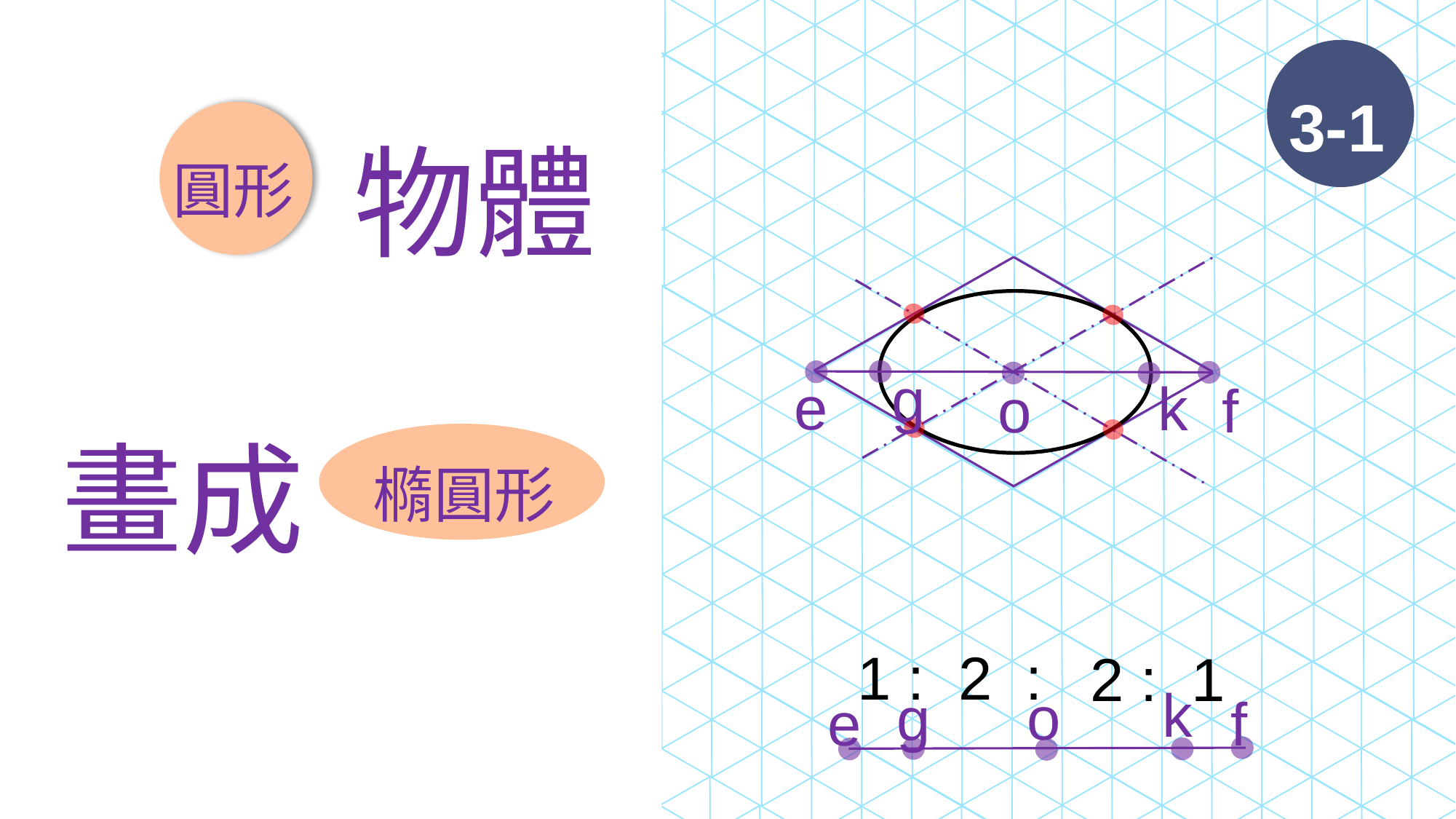

3-1
物體

圓形

g
e
k
f
o

畫成

橢圓形
1 :  2  :
2 :  1
k
o
g
e
f